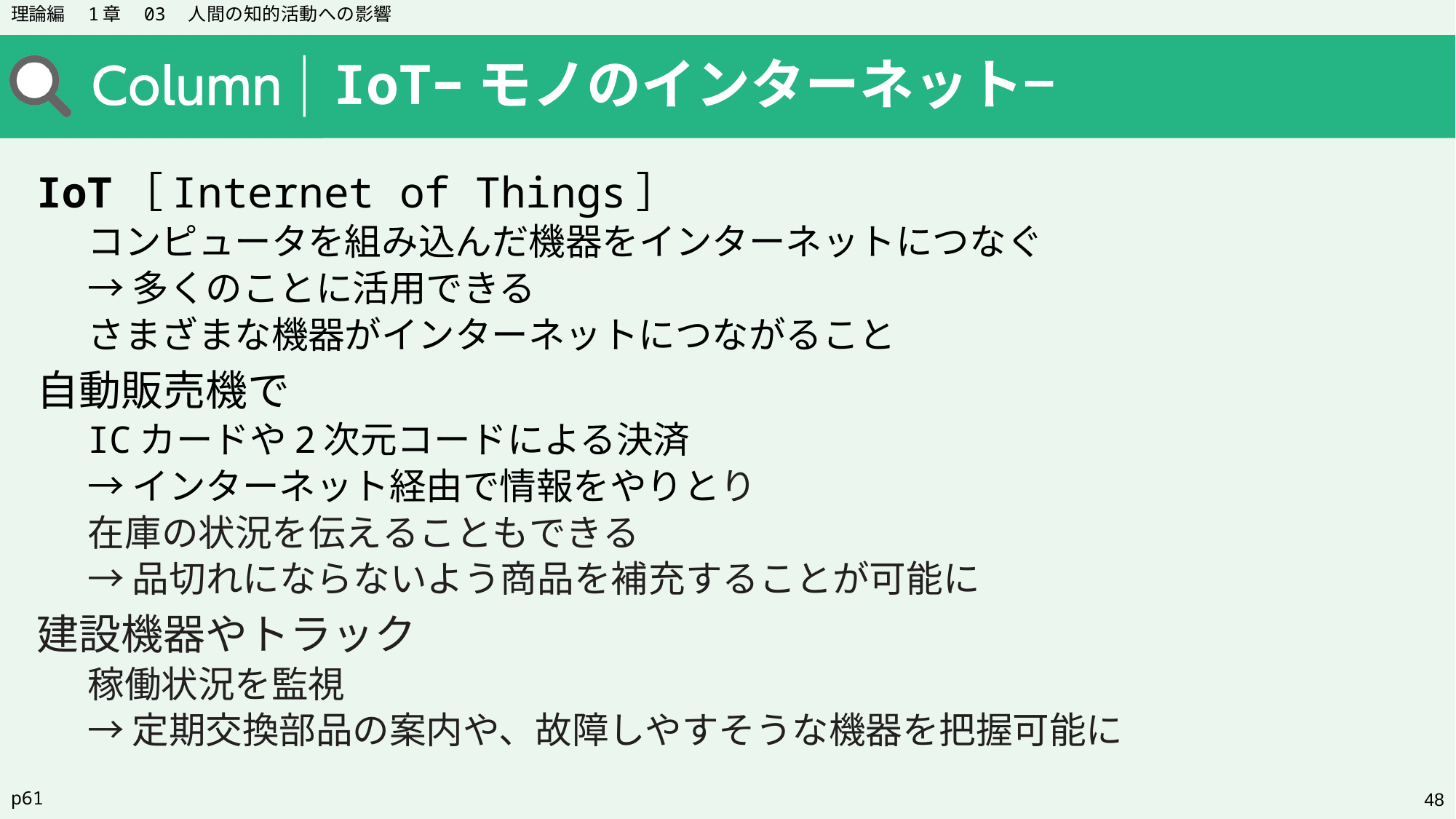

理論編　1章　03　人間の知的活動への影響

IoT−モノのインターネット−
IoT［Internet of Things］
コンピュータを組み込んだ機器をインターネットにつなぐ
→多くのことに活用できる
さまざまな機器がインターネットにつながること
自動販売機で
ICカードや2次元コードによる決済
→インターネット経由で情報をやりとり
在庫の状況を伝えることもできる
→品切れにならないよう商品を補充することが可能に
建設機器やトラック
稼働状況を監視
→定期交換部品の案内や、故障しやすそうな機器を把握可能に
p61
48